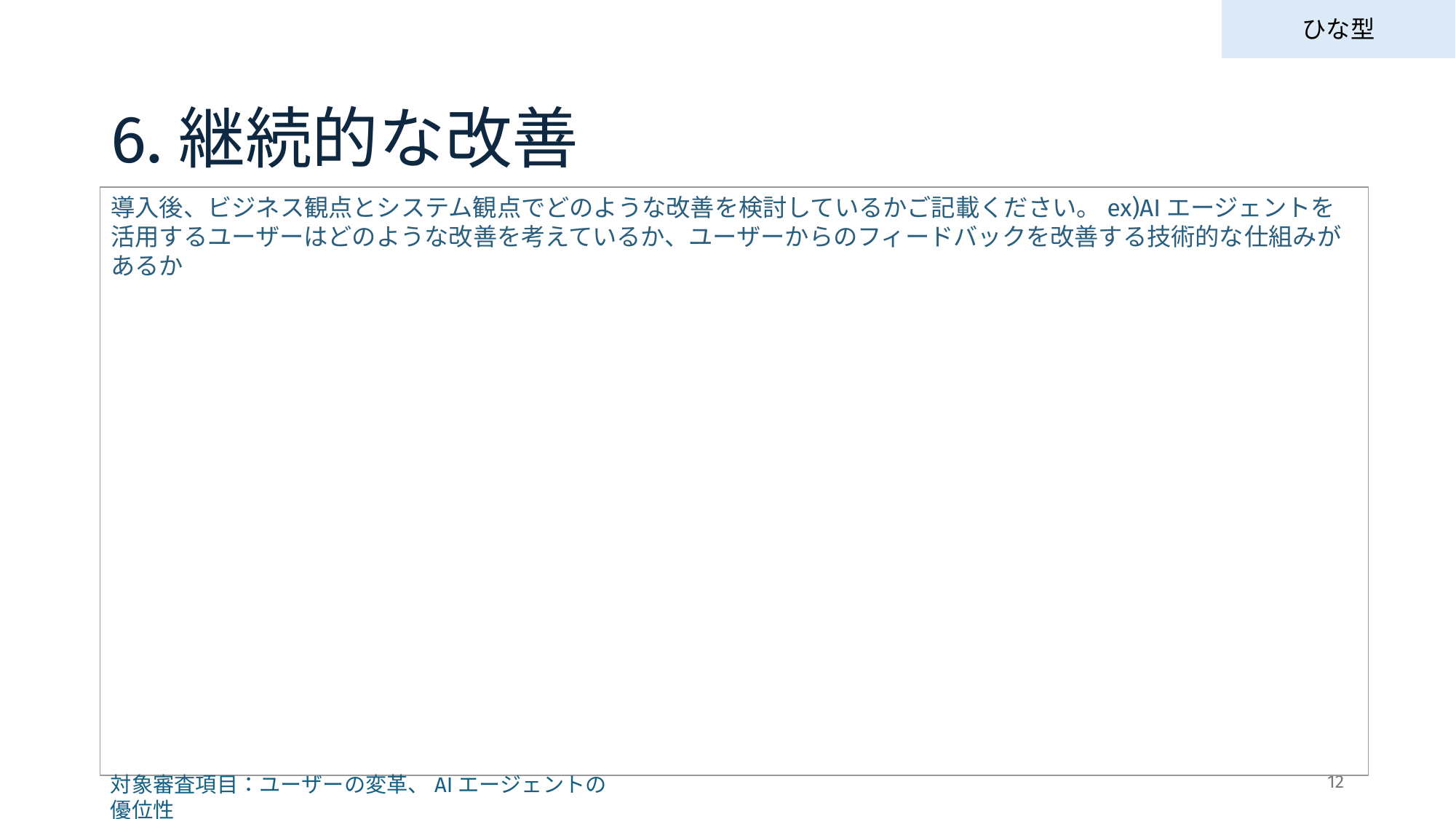

ひな型
6.継続的な改善
導入後、ビジネス観点とシステム観点でどのような改善を検討しているかご記載ください。ex)AIエージェントを活用するユーザーはどのような改善を考えているか、ユーザーからのフィードバックを改善する技術的な仕組みがあるか
対象審査項目：ユーザーの変革、AIエージェントの優位性